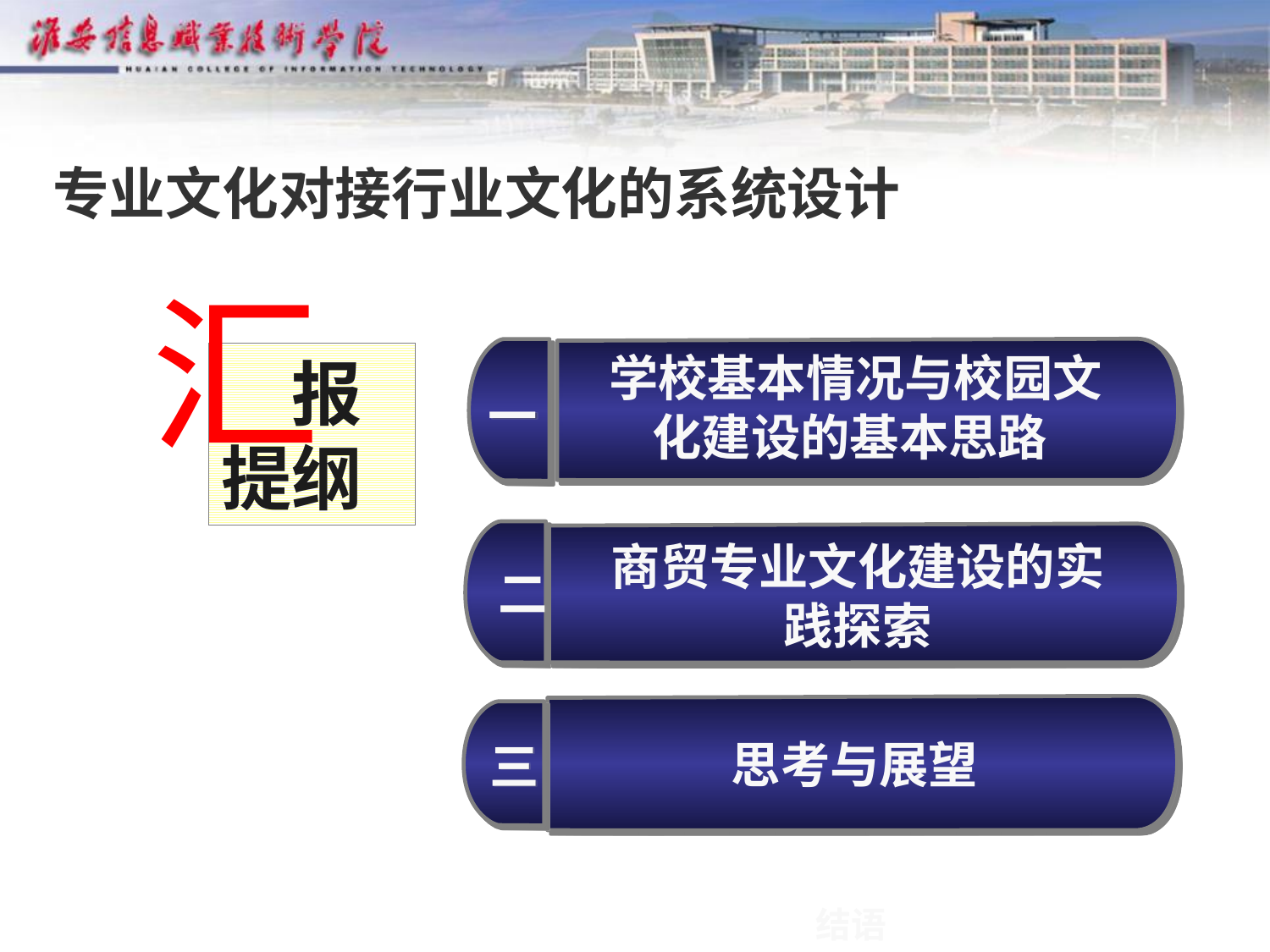

专业文化对接行业文化的系统设计
汇
　报
提纲

学校基本情况与校园文化建设的基本思路
一

商贸专业文化建设的实践探索
二

思考与展望
三
结语